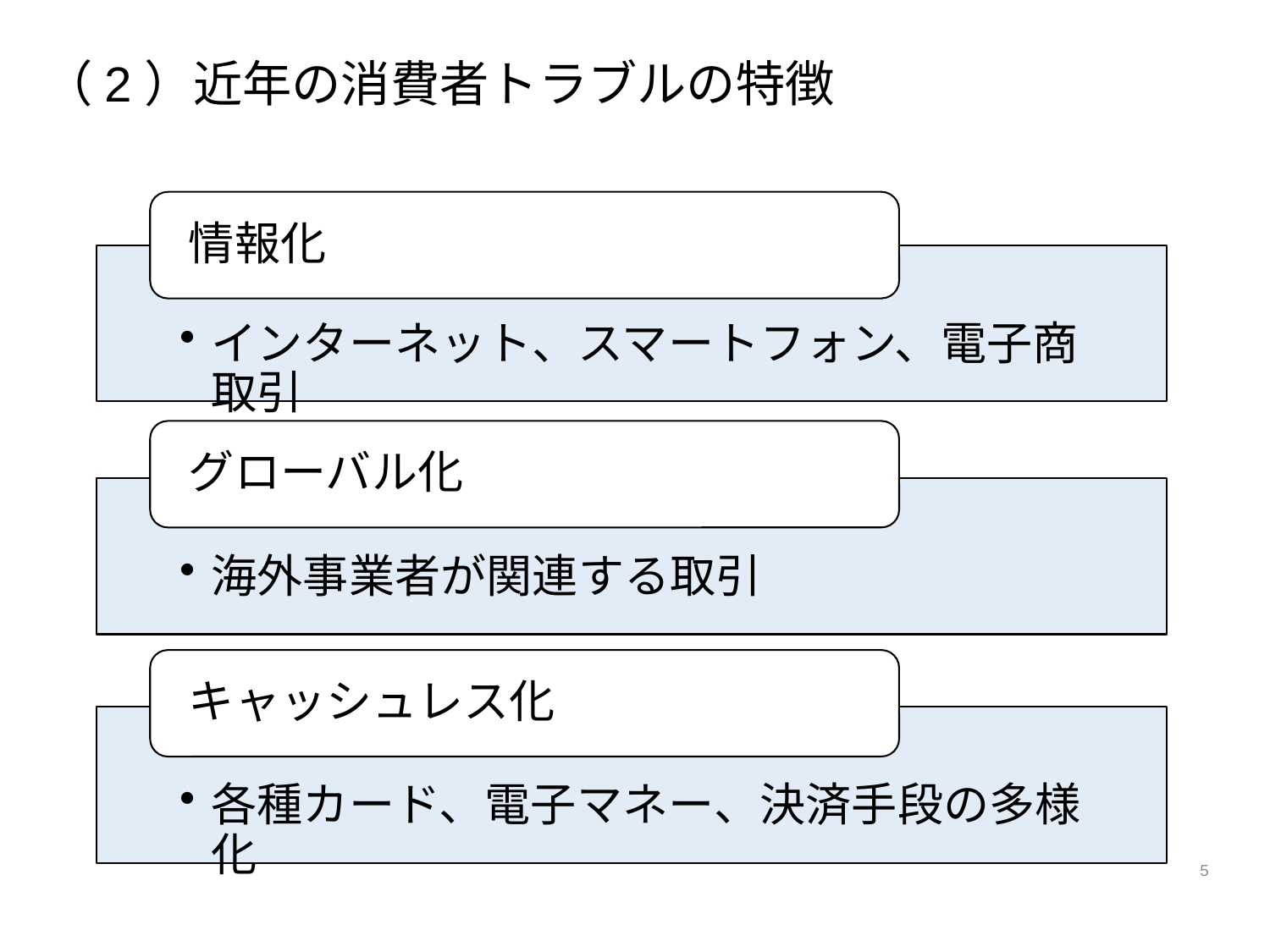

# （2）近年の消費者トラブルの特徴
インターネット、スマートフォン、電子商取引
情報化
海外事業者が関連する取引
グローバル化
各種カード、電子マネー、決済手段の多様化
キャッシュレス化
5